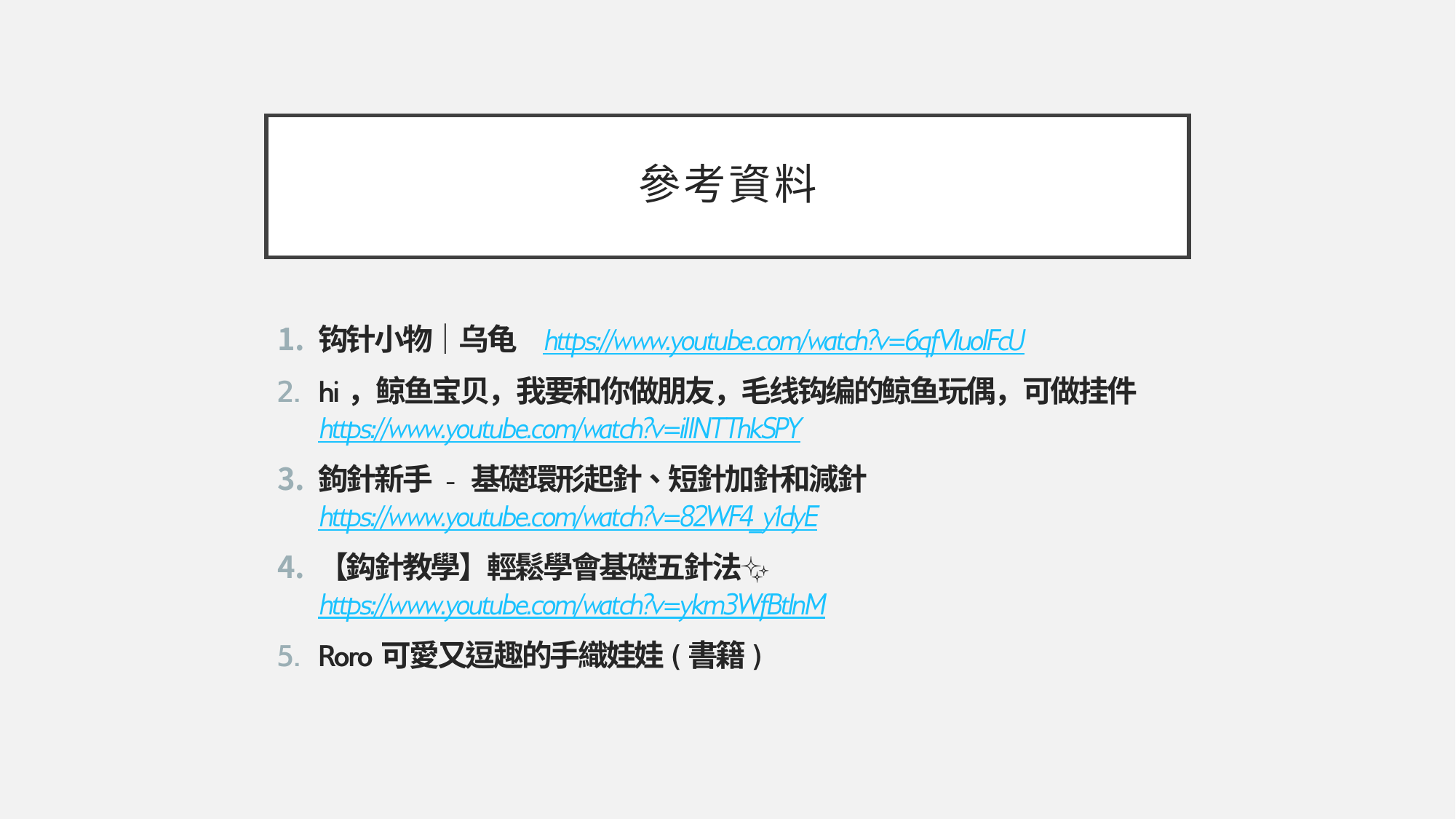

# 參考資料
钩针小物｜乌龟   https://www.youtube.com/watch?v=6qfVIuoIFcU
hi，鲸鱼宝贝，我要和你做朋友，毛线钩编的鲸鱼玩偶，可做挂件https://www.youtube.com/watch?v=illNTThkSPY
鉤針新手 - 基礎環形起針、短針加針和減針 https://www.youtube.com/watch?v=82WF4_y1dyE
【鈎針教學】輕鬆學會基礎五針法✨ https://www.youtube.com/watch?v=ykm3WfBtInM
Roro可愛又逗趣的手織娃娃(書籍)